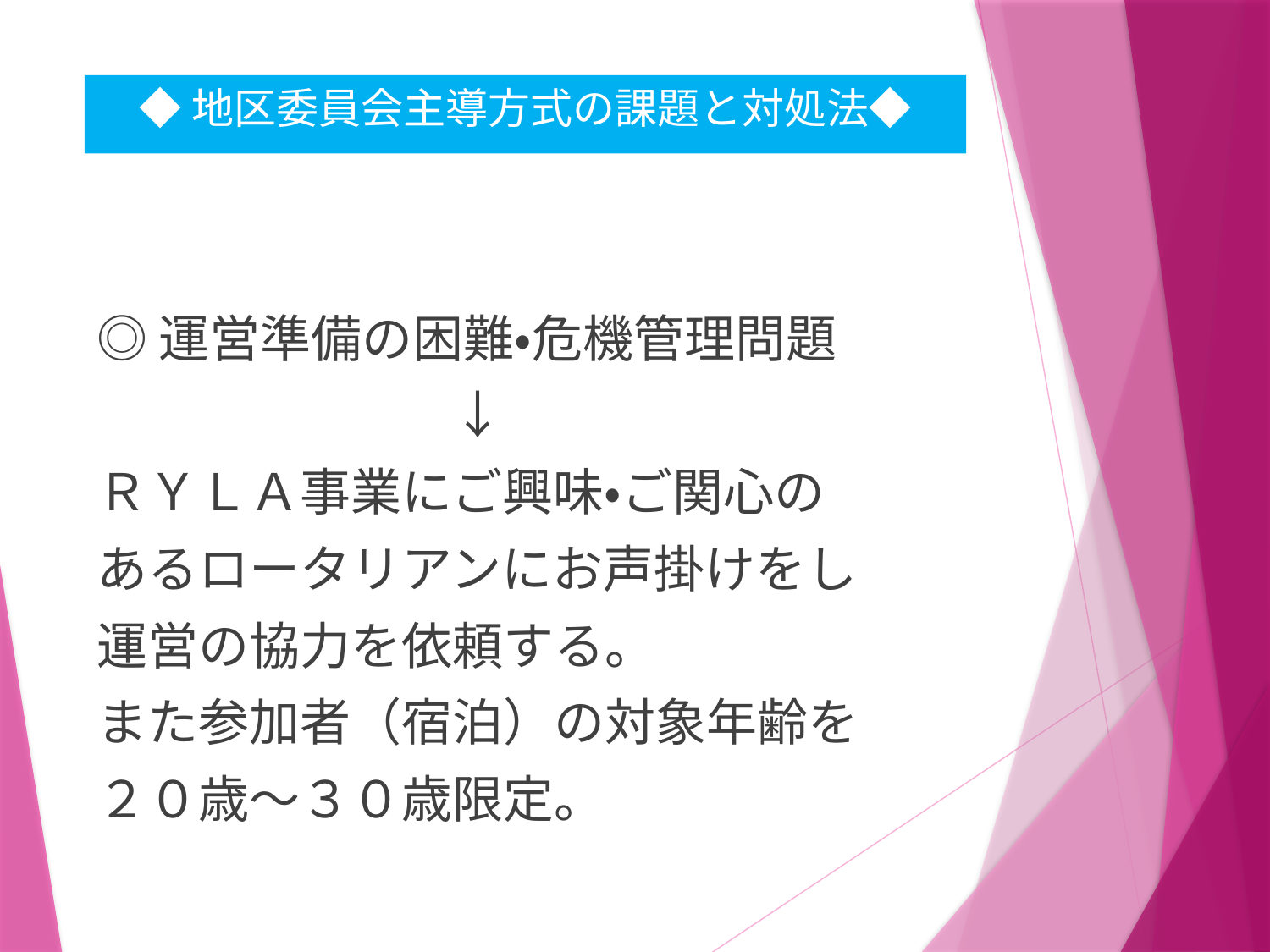

# ◆地区委員会主導方式の課題と対処法◆
◎運営準備の困難・危機管理問題
　　　　　　　↓
ＲＹＬＡ事業にご興味・ご関心の
あるロータリアンにお声掛けをし
運営の協力を依頼する。
また参加者（宿泊）の対象年齢を
２０歳～３０歳限定。